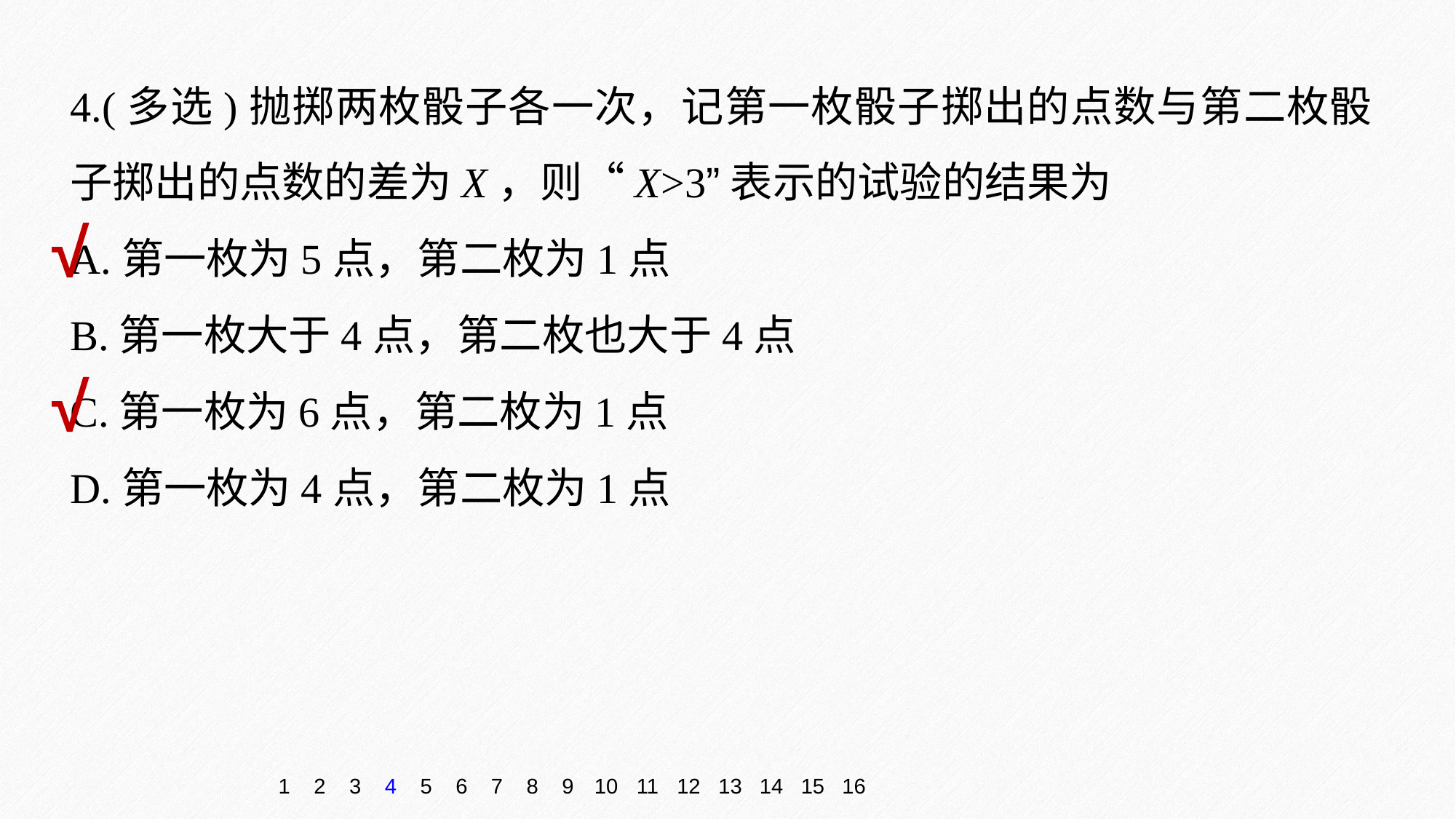

4.(多选)抛掷两枚骰子各一次，记第一枚骰子掷出的点数与第二枚骰子掷出的点数的差为X，则“X>3”表示的试验的结果为
A.第一枚为5点，第二枚为1点
B.第一枚大于4点，第二枚也大于4点
C.第一枚为6点，第二枚为1点
D.第一枚为4点，第二枚为1点
√
√
1
2
3
4
5
6
7
8
9
10
11
12
13
14
15
16